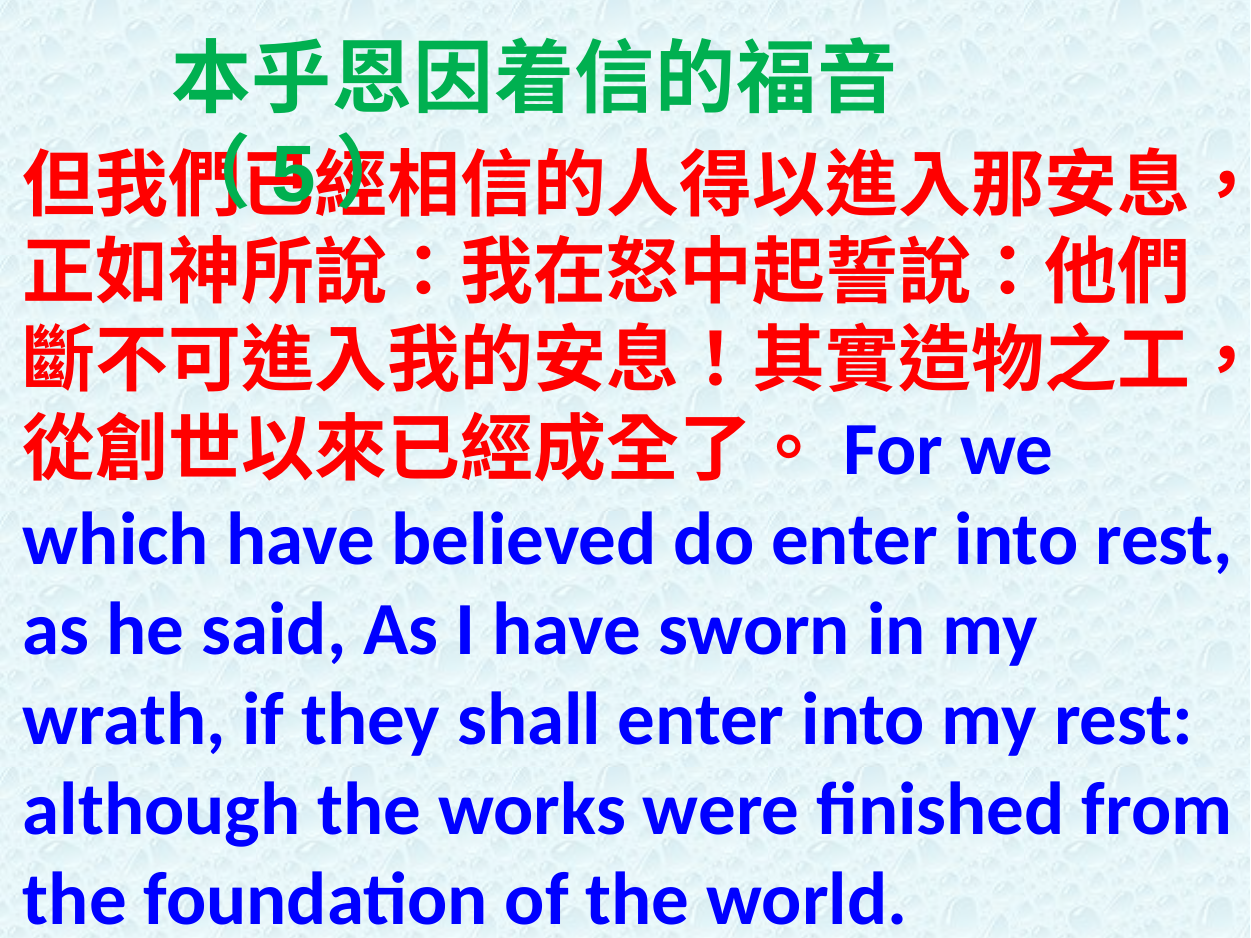

本乎恩因着信的福音（5）
但我們已經相信的人得以進入那安息，正如神所說：我在怒中起誓說：他們斷不可進入我的安息！其實造物之工，從創世以來已經成全了。For we which have believed do enter into rest, as he said, As I have sworn in my wrath, if they shall enter into my rest: although the works were finished from the foundation of the world.